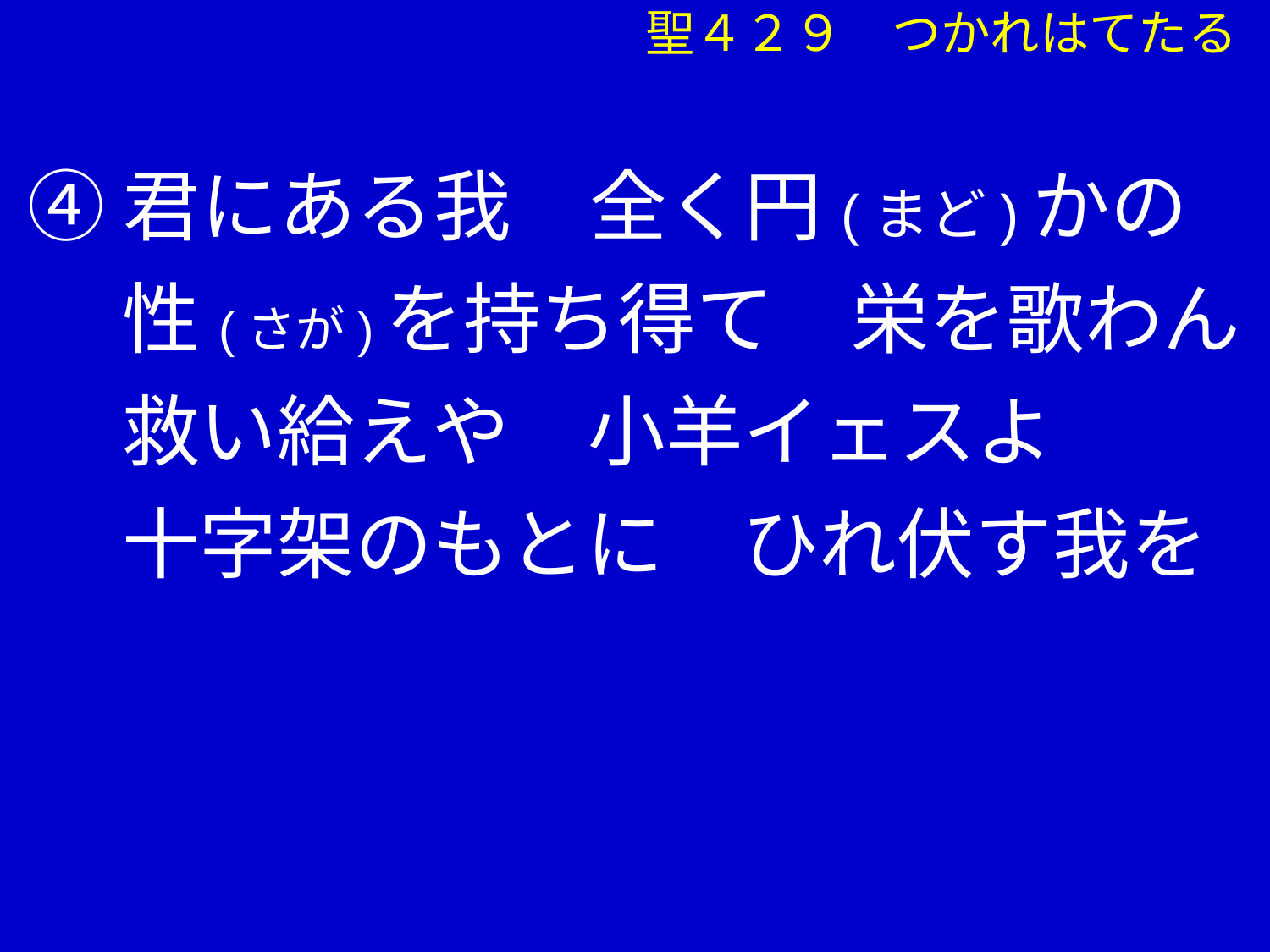

聖４２９　つかれはてたる
④君にある我　全く円(まど)かの
　 性(さが)を持ち得て　栄を歌わん
　 救い給えや　小羊イェスよ
　 十字架のもとに　ひれ伏す我を